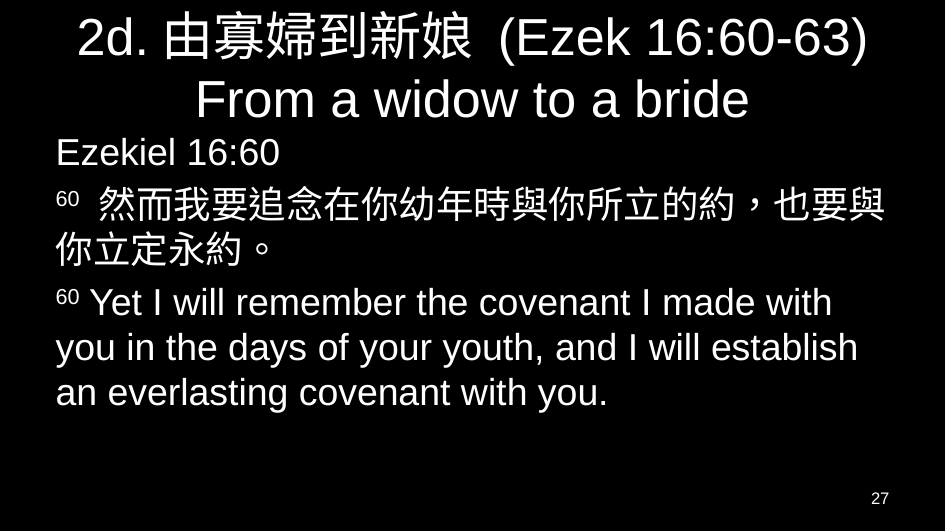

# 2d.由寡婦到新娘 (Ezek 16:60-63) From a widow to a bride
Ezekiel 16:60
60 然而我要追念在你幼年時與你所立的約，也要與你立定永約。
60 Yet I will remember the covenant I made with you in the days of your youth, and I will establish an everlasting covenant with you.

27